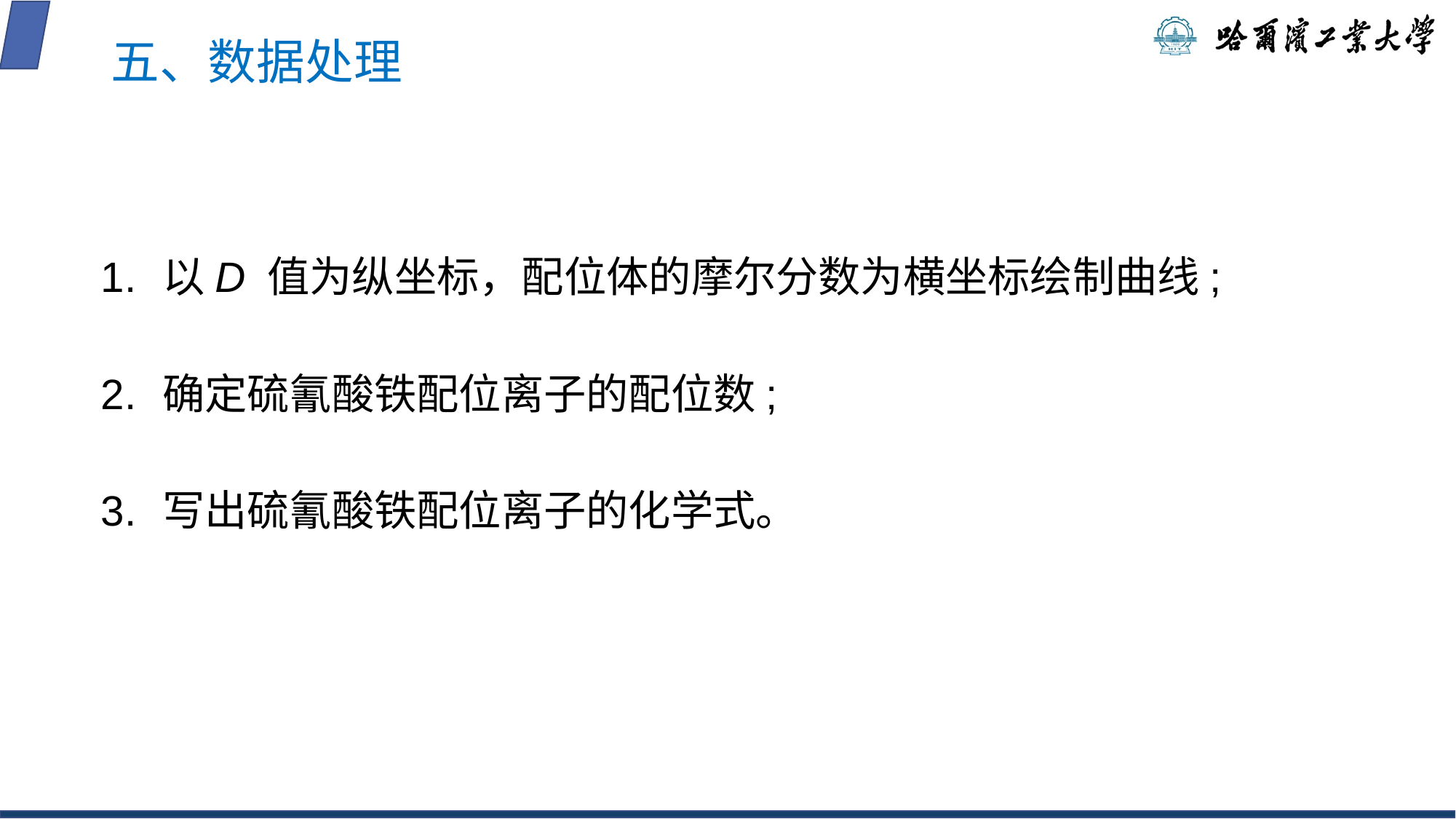

# 五、数据处理
以D 值为纵坐标，配位体的摩尔分数为横坐标绘制曲线;
确定硫氰酸铁配位离子的配位数;
写出硫氰酸铁配位离子的化学式。